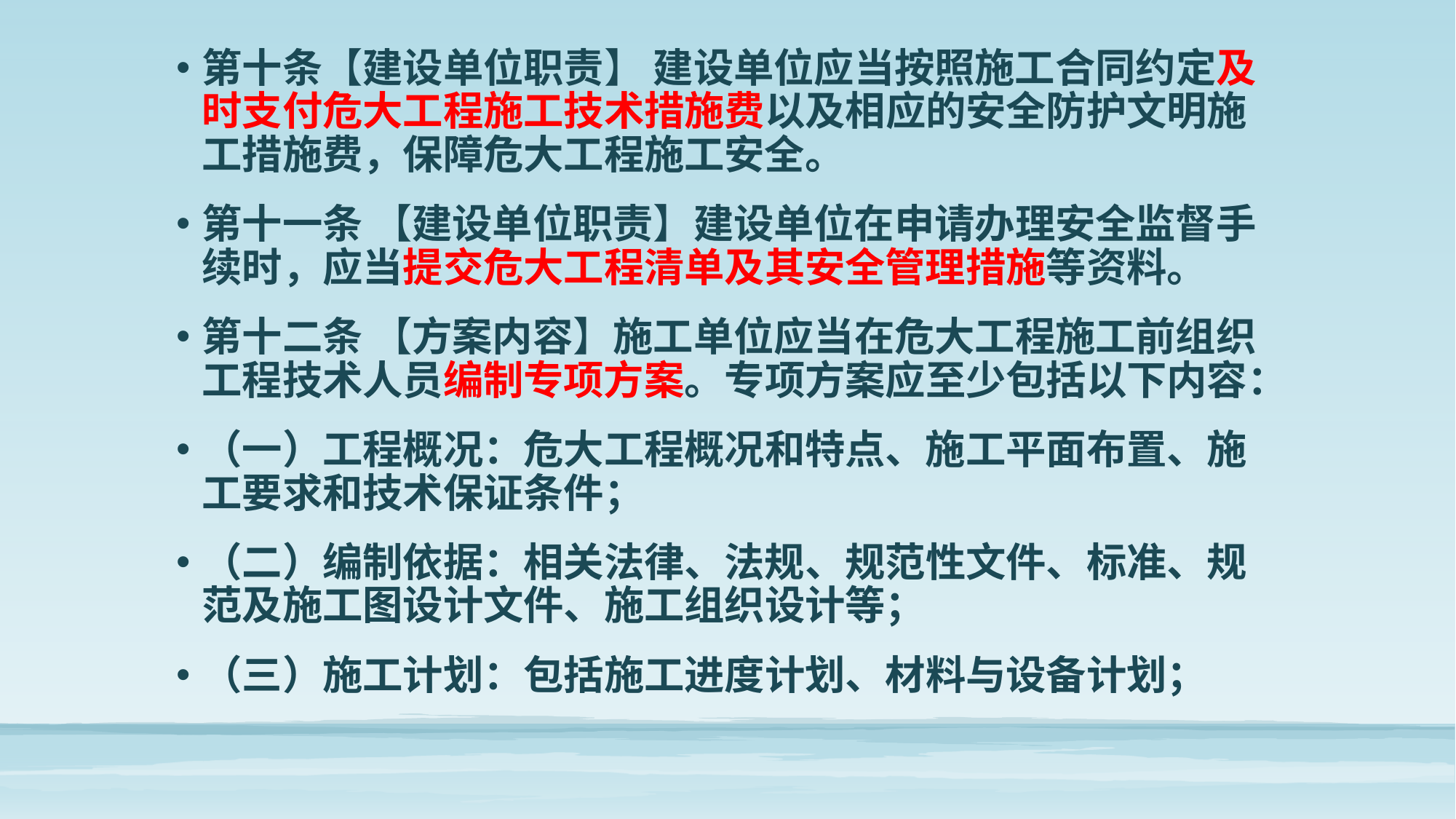

第十条【建设单位职责】 建设单位应当按照施工合同约定及时支付危大工程施工技术措施费以及相应的安全防护文明施工措施费，保障危大工程施工安全。
第十一条 【建设单位职责】建设单位在申请办理安全监督手续时，应当提交危大工程清单及其安全管理措施等资料。
第十二条 【方案内容】施工单位应当在危大工程施工前组织工程技术人员编制专项方案。专项方案应至少包括以下内容：
（一）工程概况：危大工程概况和特点、施工平面布置、施工要求和技术保证条件；
（二）编制依据：相关法律、法规、规范性文件、标准、规范及施工图设计文件、施工组织设计等；
（三）施工计划：包括施工进度计划、材料与设备计划；